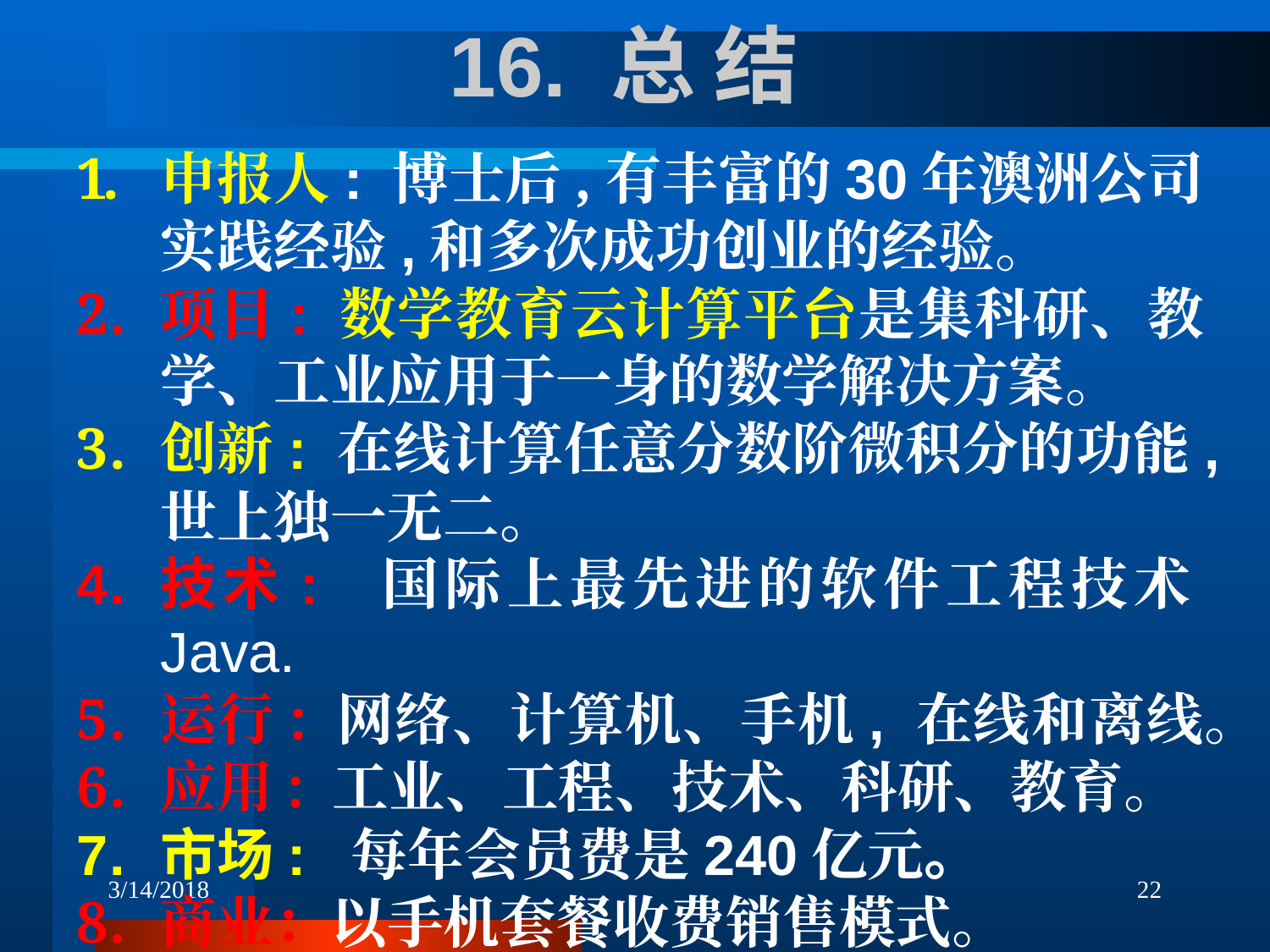

# 16. 总 结
申报人: 博士后,有丰富的30年澳洲公司实践经验,和多次成功创业的经验。
项目: 数学教育云计算平台是集科研、教学、工业应用于一身的数学解决方案。
创新: 在线计算任意分数阶微积分的功能,世上独一无二。
技术:  国际上最先进的软件工程技术Java.
运行: 网络、计算机、手机, 在线和离线。
应用: 工业、工程、技术、科研、教育。
市场:  每年会员费是240亿元。
商业：以手机套餐收费销售模式。

3/14/2018
22